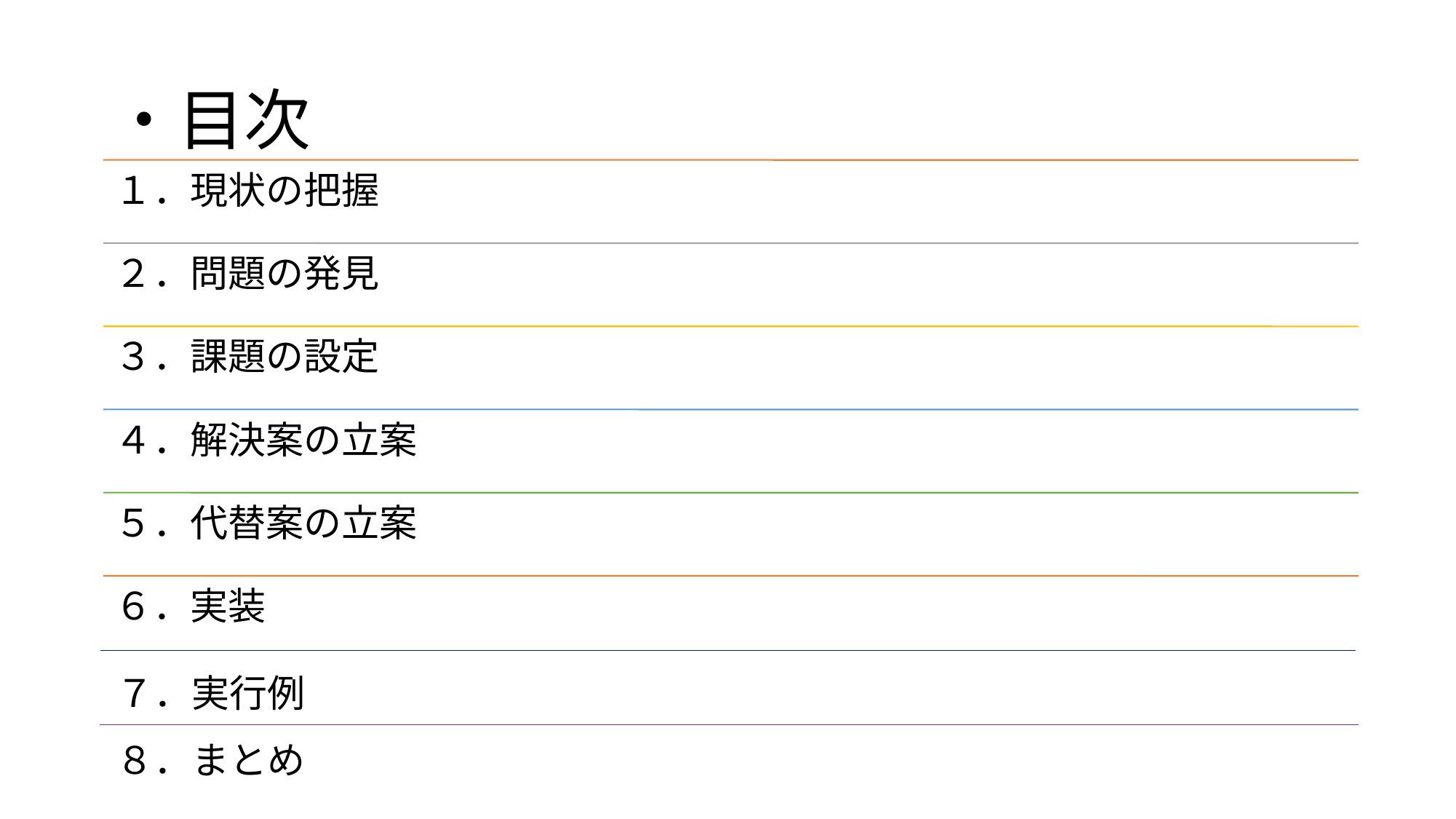

# ・目次
１．現状の把握
２．問題の発見
３．課題の設定
４．解決案の立案
５．代替案の立案
６．実装
７．実行例
８．まとめ